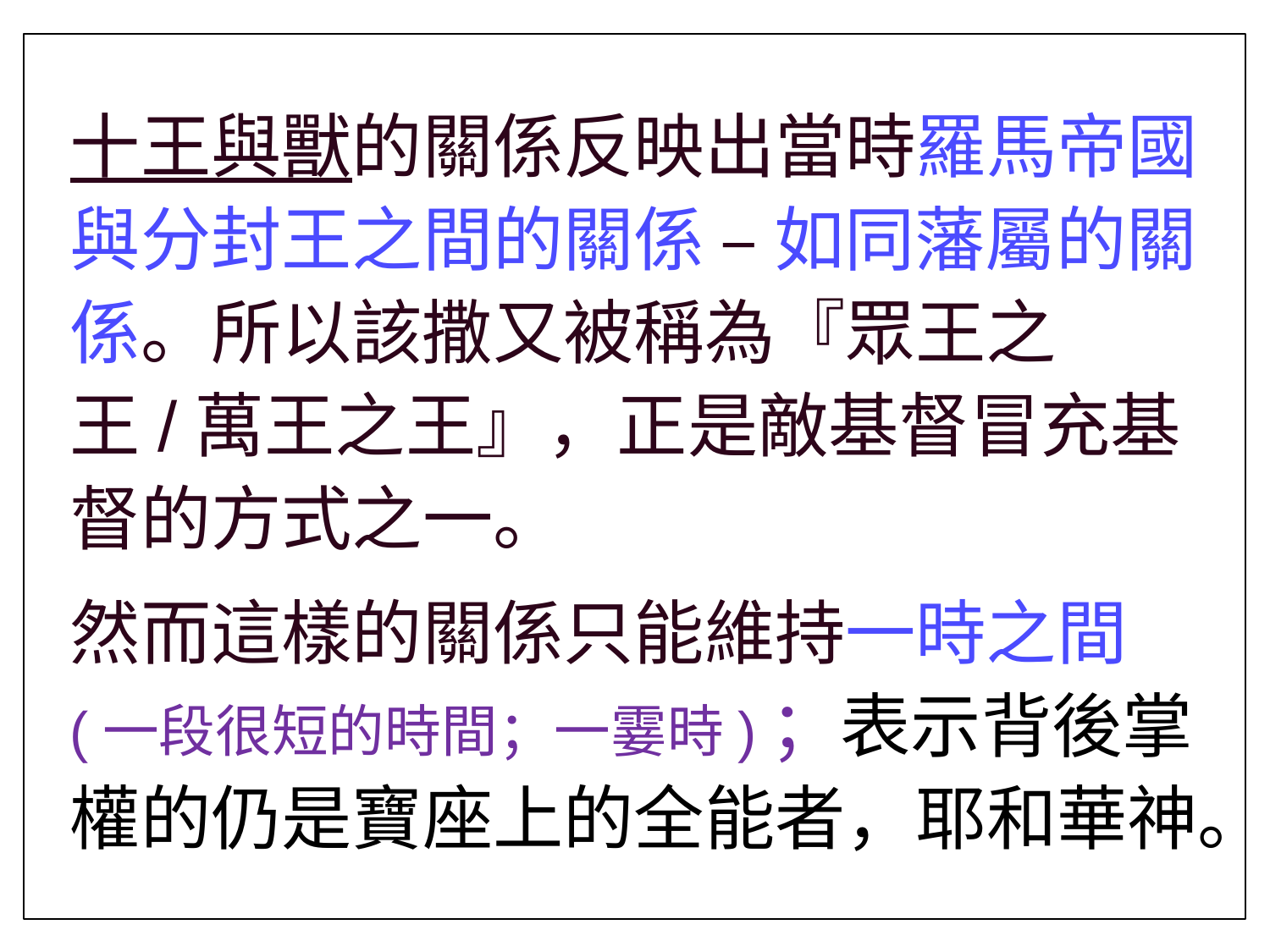

十王與獸的關係反映出當時羅馬帝國與分封王之間的關係 – 如同藩屬的關係。所以該撒又被稱為『眾王之王/萬王之王』，正是敵基督冒充基督的方式之一。
然而這樣的關係只能維持一時之間(一段很短的時間；一霎時)；表示背後掌權的仍是寶座上的全能者，耶和華神。